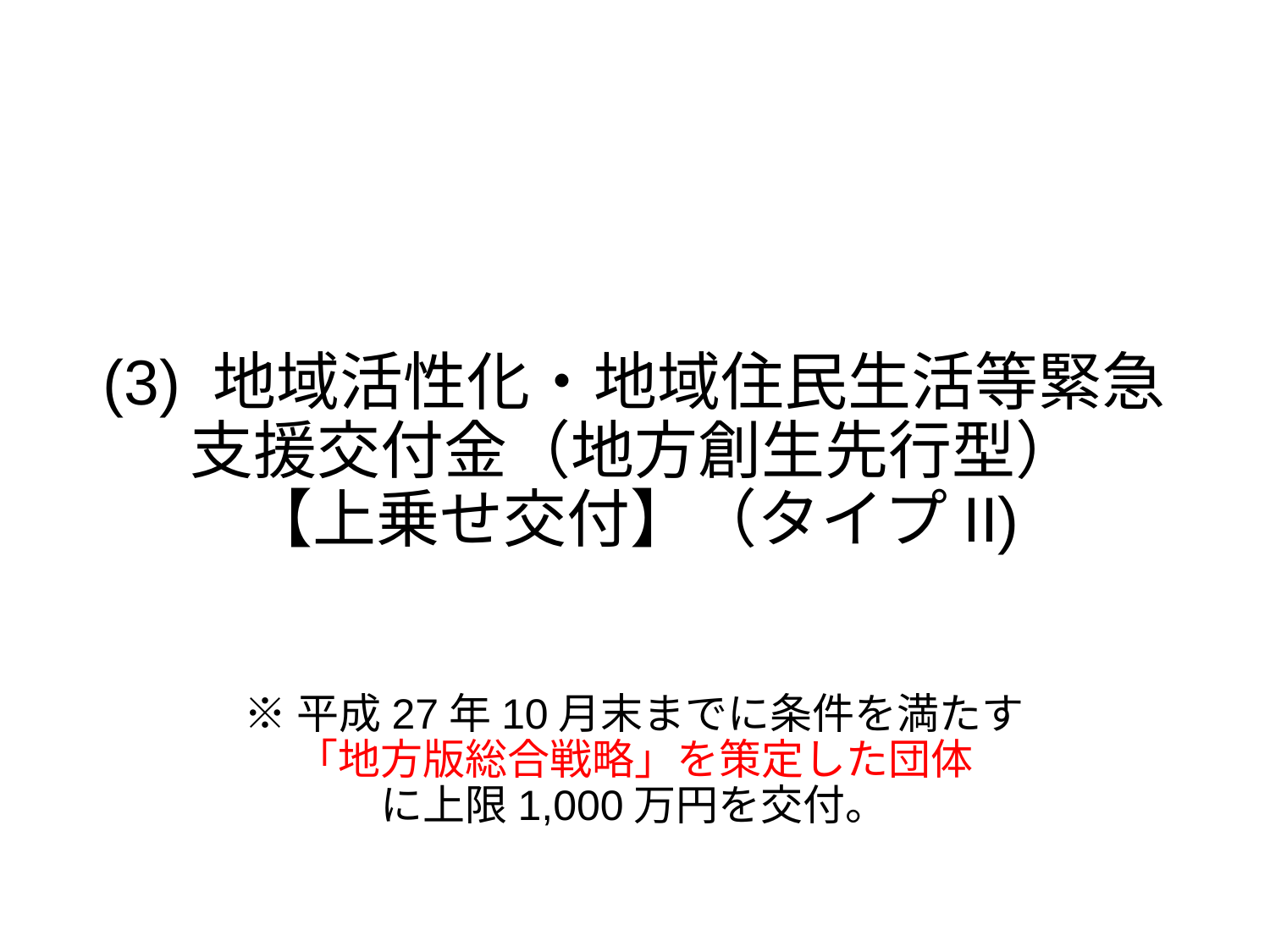

(3) 地域活性化・地域住民生活等緊急支援交付金（地方創生先行型）
【上乗せ交付】（タイプII)

※平成27年10月末までに条件を満たす
「地方版総合戦略」を策定した団体
に上限1,000万円を交付。